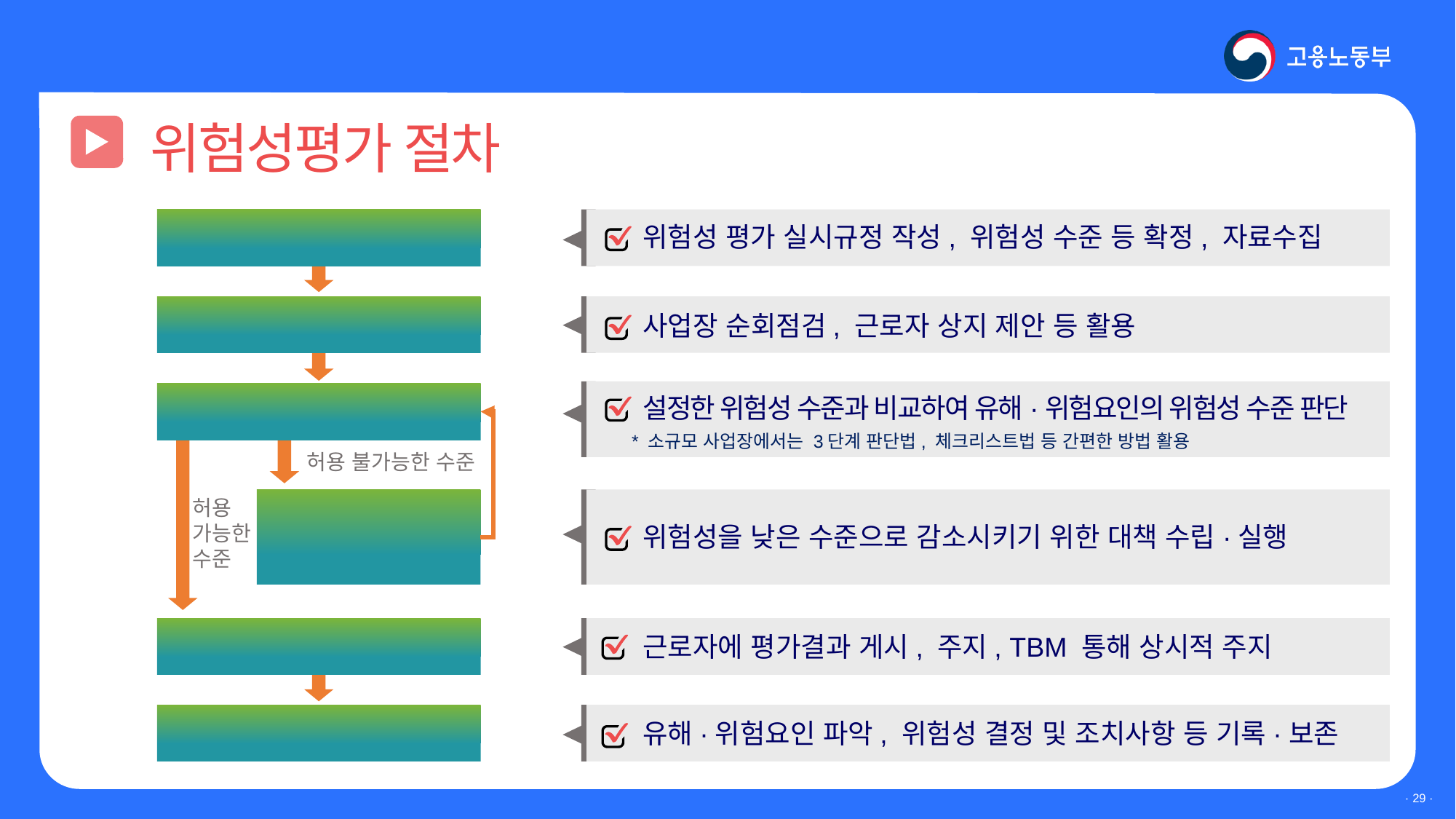

Ⅲ. 위험성평가 실시는 어떻게?
위험성평가 절차

사전준비
유해·위험요인 파악
위험성 결정
위험성 감소대책
수립 및 실행
위험성 평가 공유
기록 및 보존

위험성 평가 실시규정 작성, 위험성 수준 등 확정, 자료수집

사업장 순회점검, 근로자 상지 제안 등 활용

설정한 위험성 수준과 비교하여 유해·위험요인의 위험성 수준 판단

* 소규모 사업장에서는 3단계 판단법, 체크리스트법 등 간편한 방법 활용

허용 불가능한 수준
허용
가능한
수준

위험성을 낮은 수준으로 감소시키기 위한 대책 수립·실행

근로자에 평가결과 게시, 주지, TBM 통해 상시적 주지

유해·위험요인 파악, 위험성 결정 및 조치사항 등 기록·보존

· 29 ·